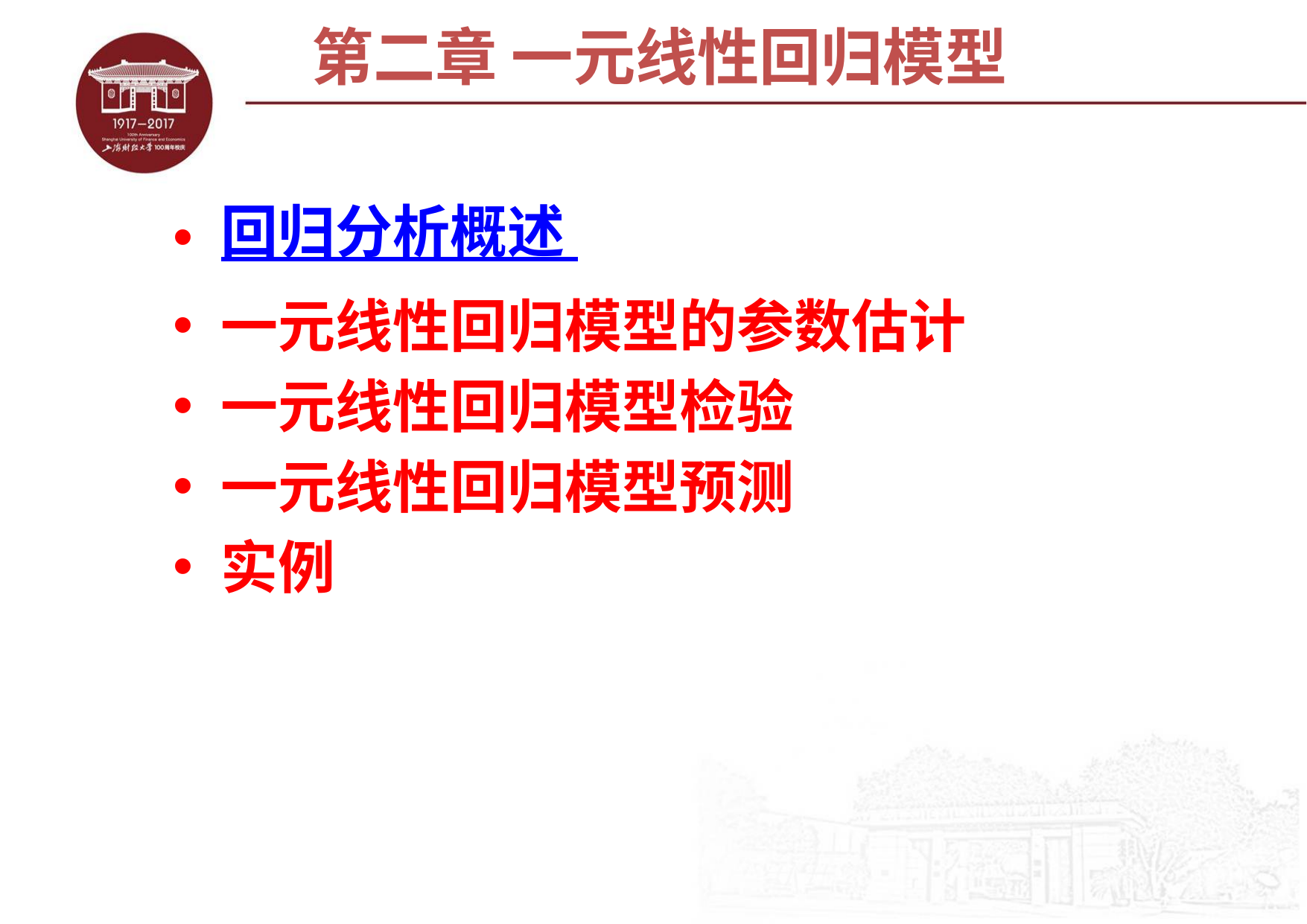

# 第二章 一元线性回归模型
回归分析概述
一元线性回归模型的参数估计
一元线性回归模型检验
一元线性回归模型预测
实例